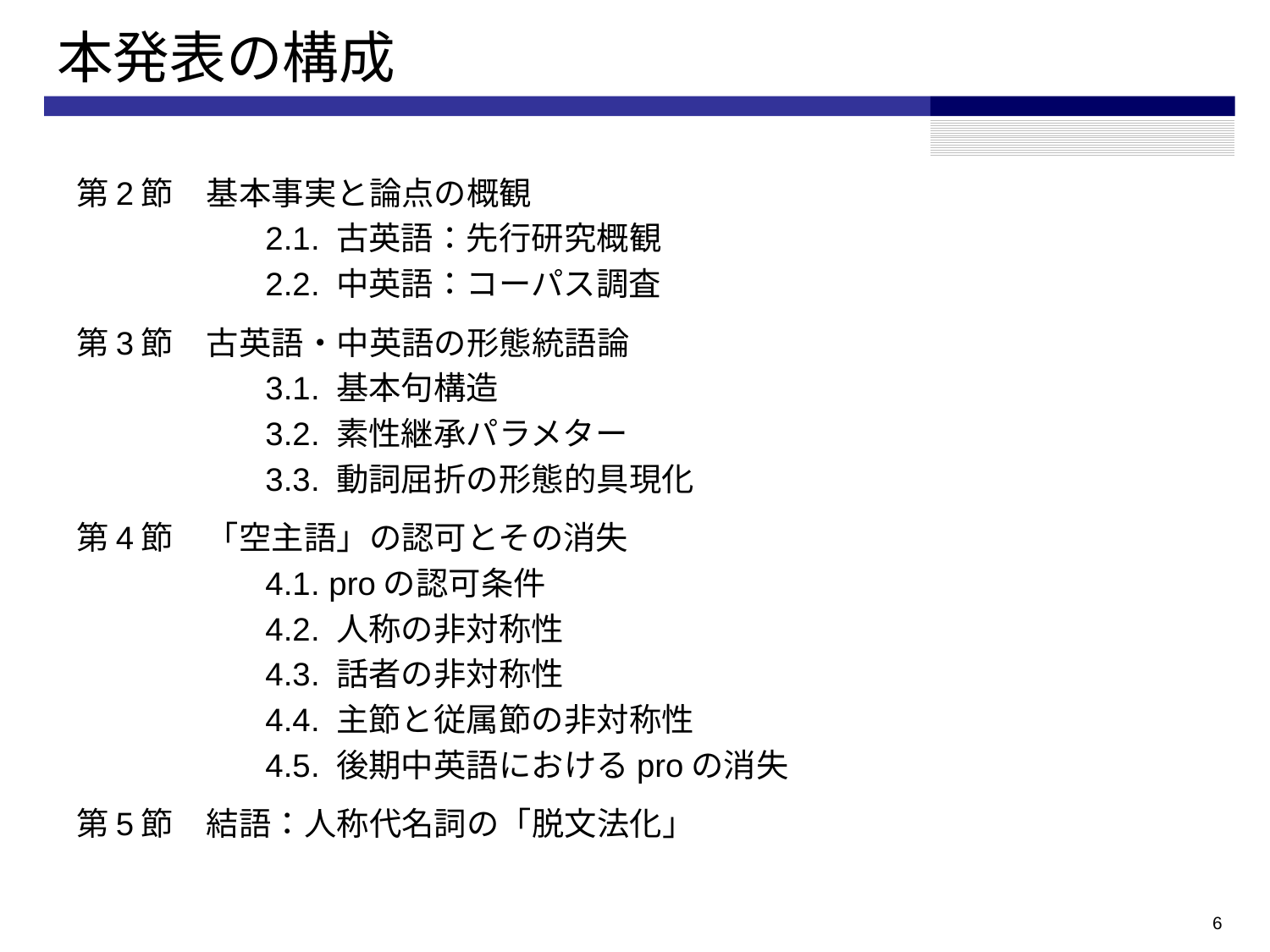

# 本発表の構成
第2節　基本事実と論点の概観
	　　2.1. 古英語：先行研究概観
	　　2.2. 中英語：コーパス調査
第3節　古英語・中英語の形態統語論
	　　3.1. 基本句構造
	　　3.2. 素性継承パラメター
	　　3.3. 動詞屈折の形態的具現化
第4節　「空主語」の認可とその消失
	　　4.1. proの認可条件
	　　4.2. 人称の非対称性
	　　4.3. 話者の非対称性
	　　4.4. 主節と従属節の非対称性
	　　4.5. 後期中英語におけるproの消失
第5節　結語：人称代名詞の「脱文法化」
6